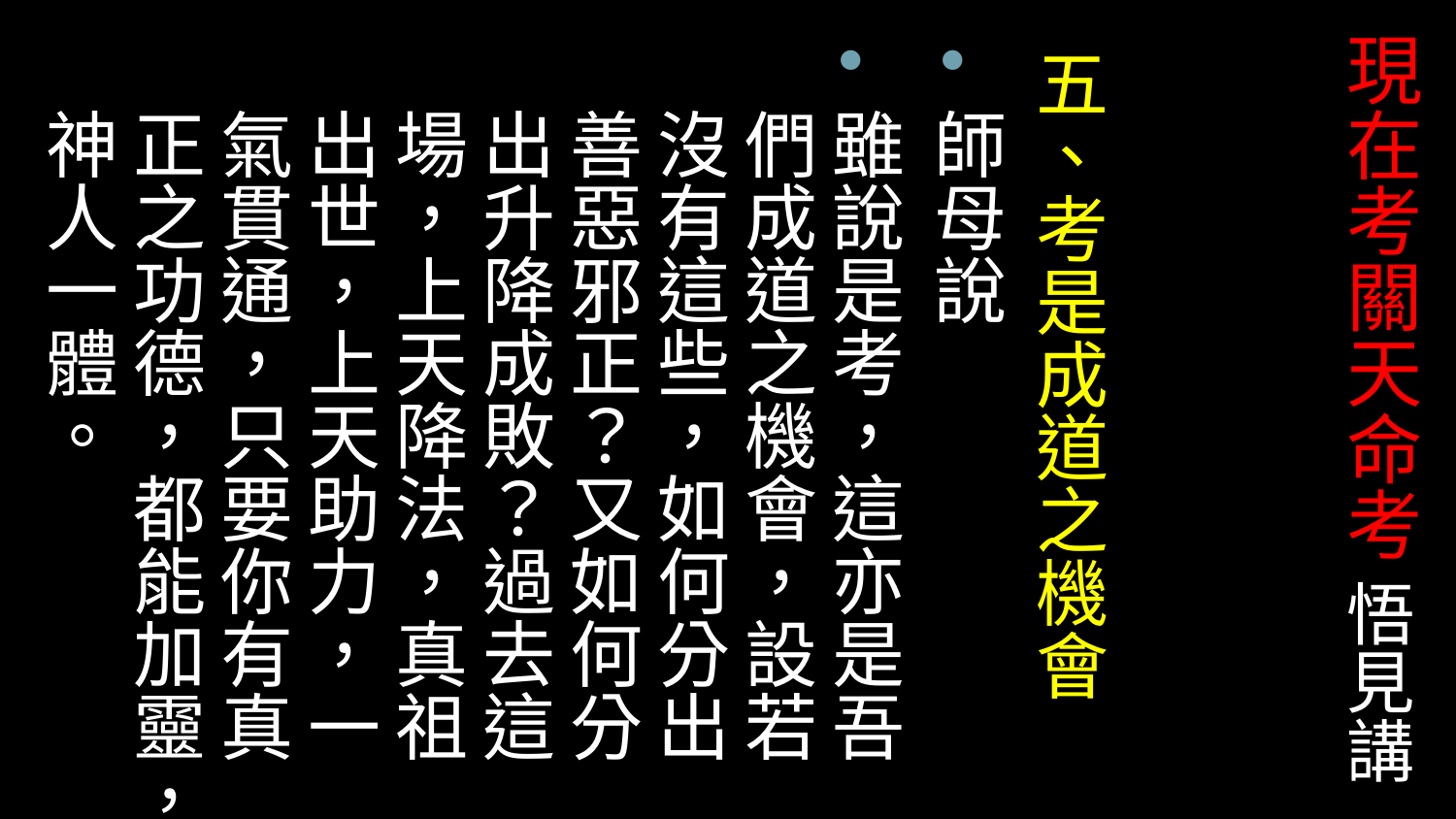

# 現在考關天命考 悟見講
五、考是成道之機會
師母說
雖說是考，這亦是吾們成道之機會，設若沒有這些，如何分出善惡邪正？又如何分出升降成敗？過去這場，上天降法，真祖出世，上天助力，一氣貫通，只要你有真正之功德，都能加靈，神人一體。